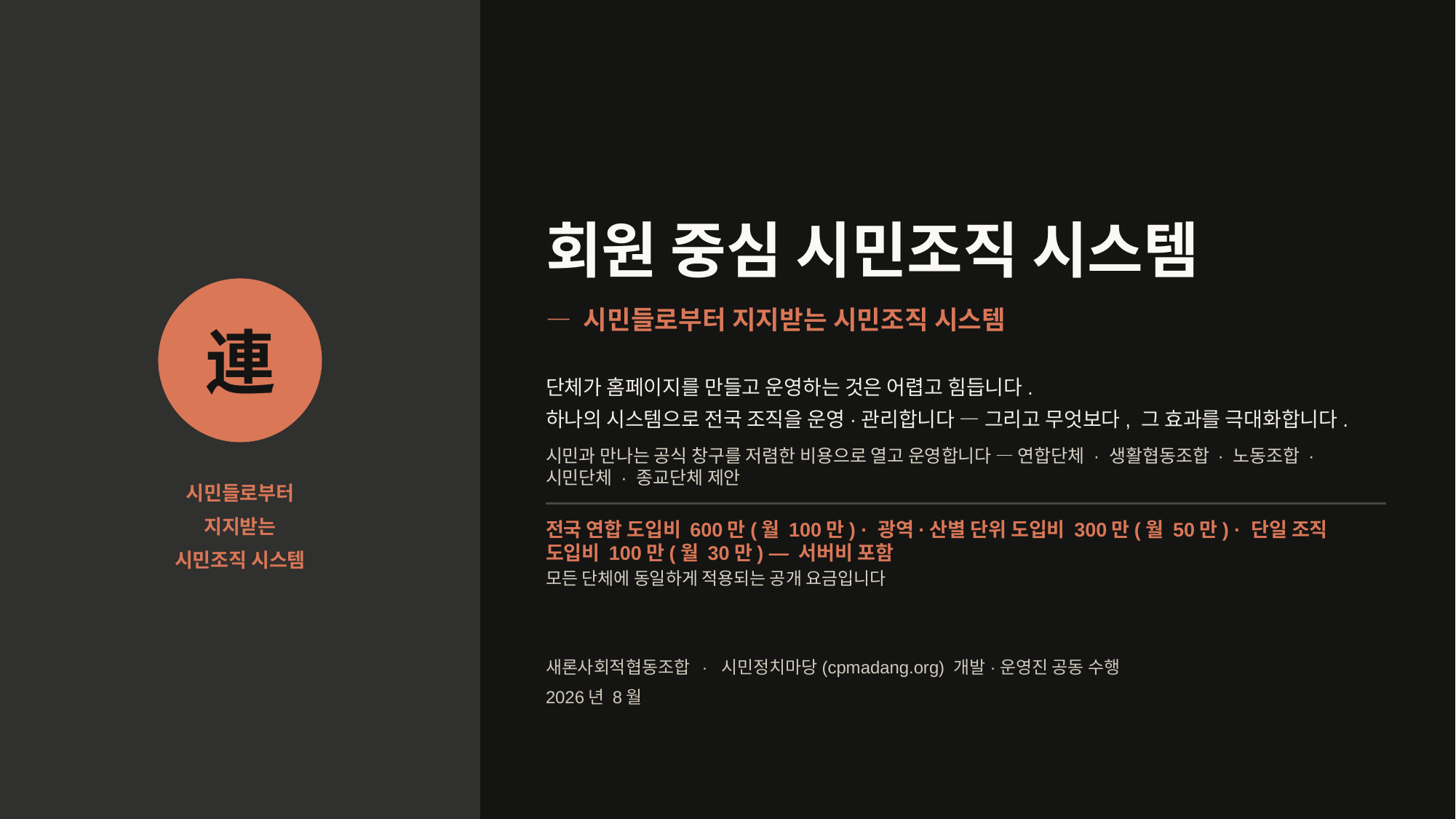

회원 중심 시민조직 시스템

連
— 시민들로부터 지지받는 시민조직 시스템
단체가 홈페이지를 만들고 운영하는 것은 어렵고 힘듭니다.
하나의 시스템으로 전국 조직을 운영·관리합니다 — 그리고 무엇보다, 그 효과를 극대화합니다.
시민과 만나는 공식 창구를 저렴한 비용으로 열고 운영합니다 — 연합단체 · 생활협동조합 · 노동조합 · 시민단체 · 종교단체 제안
시민들로부터
지지받는
시민조직 시스템

전국 연합 도입비 600만(월 100만) · 광역·산별 단위 도입비 300만(월 50만) · 단일 조직 도입비 100만(월 30만) — 서버비 포함
모든 단체에 동일하게 적용되는 공개 요금입니다
새론사회적협동조합  ·  시민정치마당(cpmadang.org) 개발·운영진 공동 수행
2026년 8월